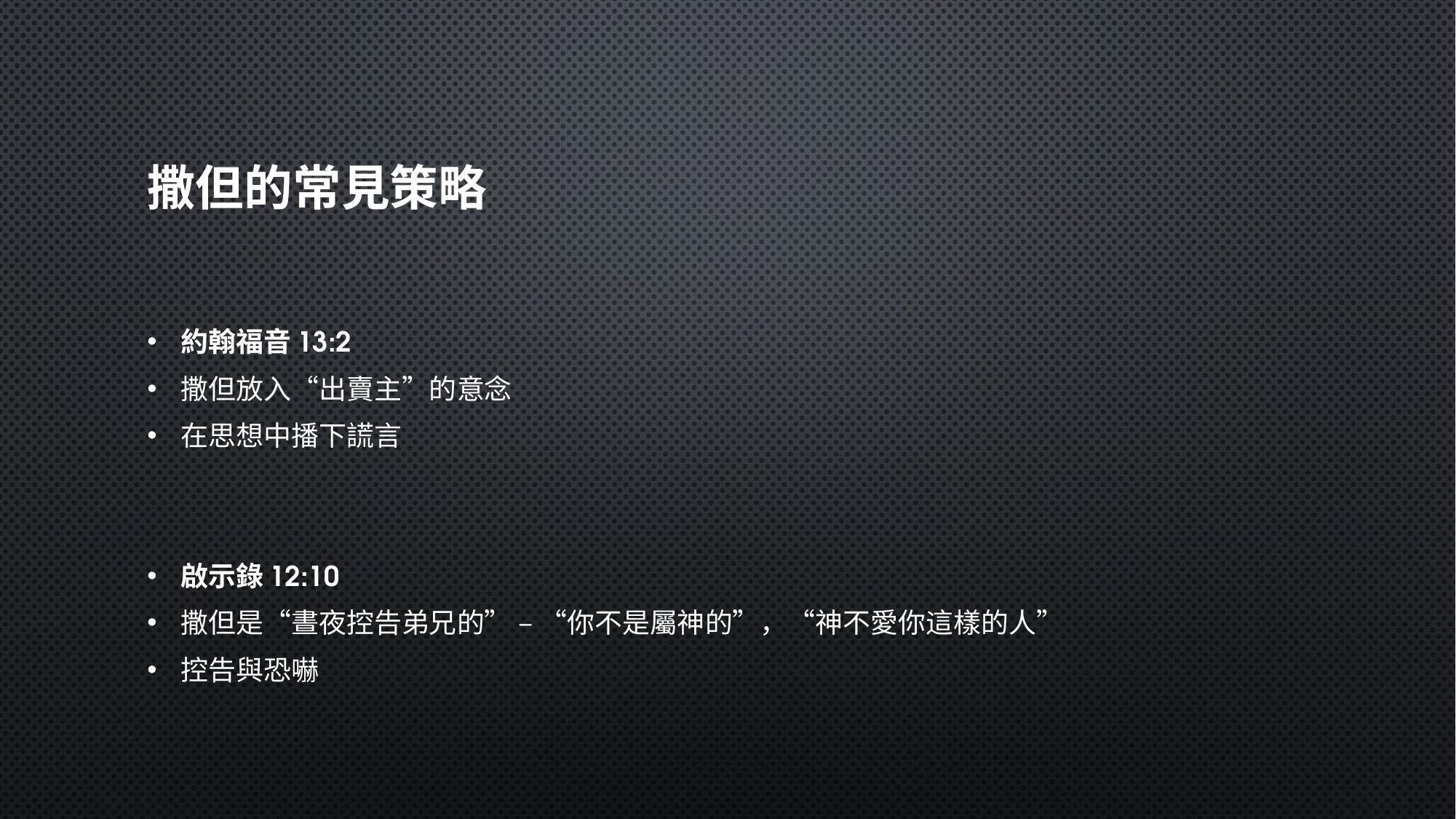

# 撒但的常見策略
約翰福音13:2
撒但放入“出賣主”的意念
在思想中播下謊言

啟示錄12:10
撒但是“晝夜控告弟兄的” – “你不是屬神的”，“神不愛你這樣的人”
控告與恐嚇